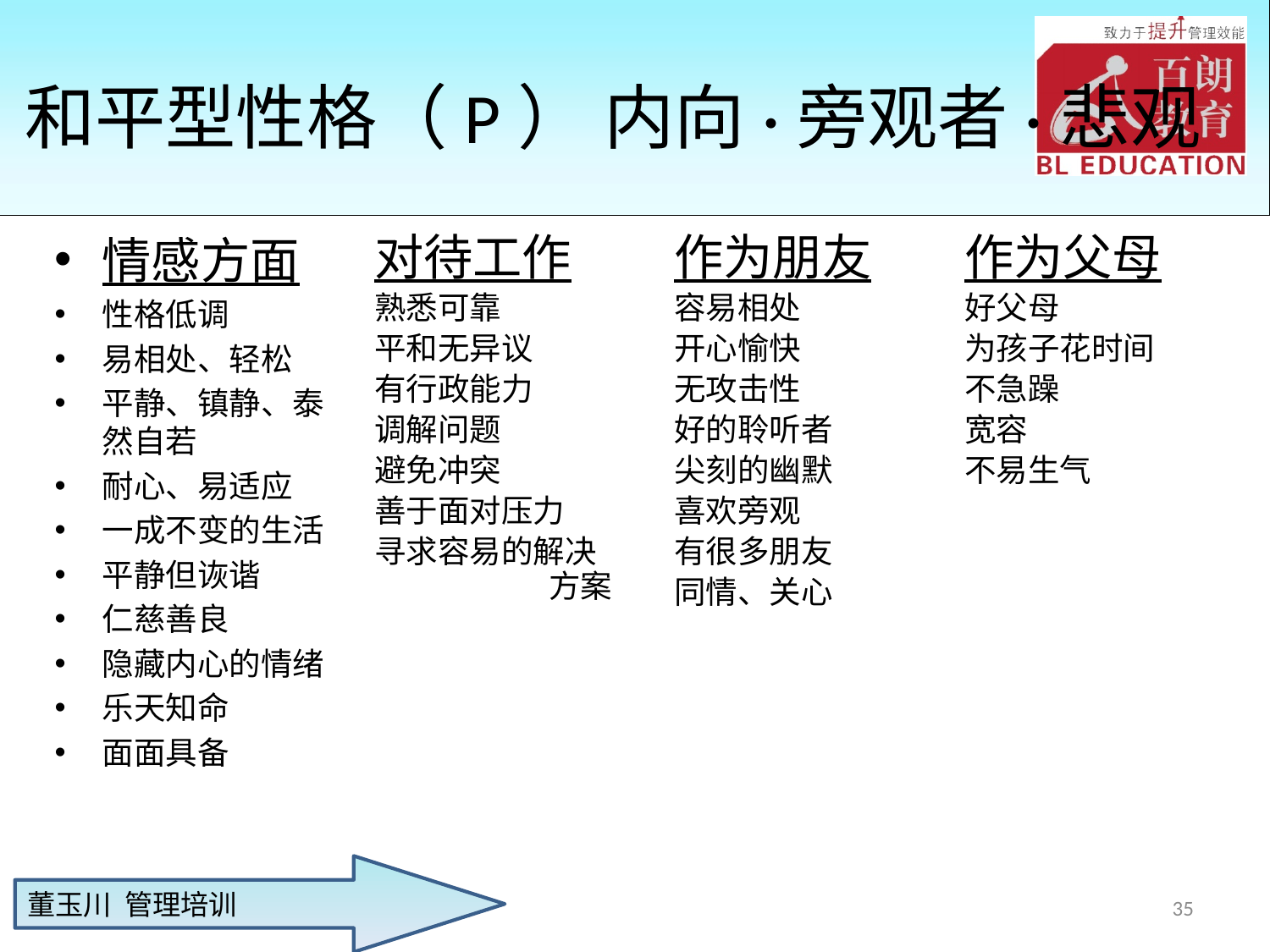

# 和平型性格（P） 内向·旁观者·悲观
情感方面
性格低调
易相处、轻松
平静、镇静、泰然自若
耐心、易适应
一成不变的生活
平静但诙谐
仁慈善良
隐藏内心的情绪
乐天知命
面面具备
对待工作
熟悉可靠
平和无异议
有行政能力
调解问题
避免冲突
善于面对压力
寻求容易的解决	方案
作为朋友
容易相处
开心愉快
无攻击性
好的聆听者
尖刻的幽默
喜欢旁观
有很多朋友
同情、关心
作为父母
好父母
为孩子花时间
不急躁
宽容
不易生气
35